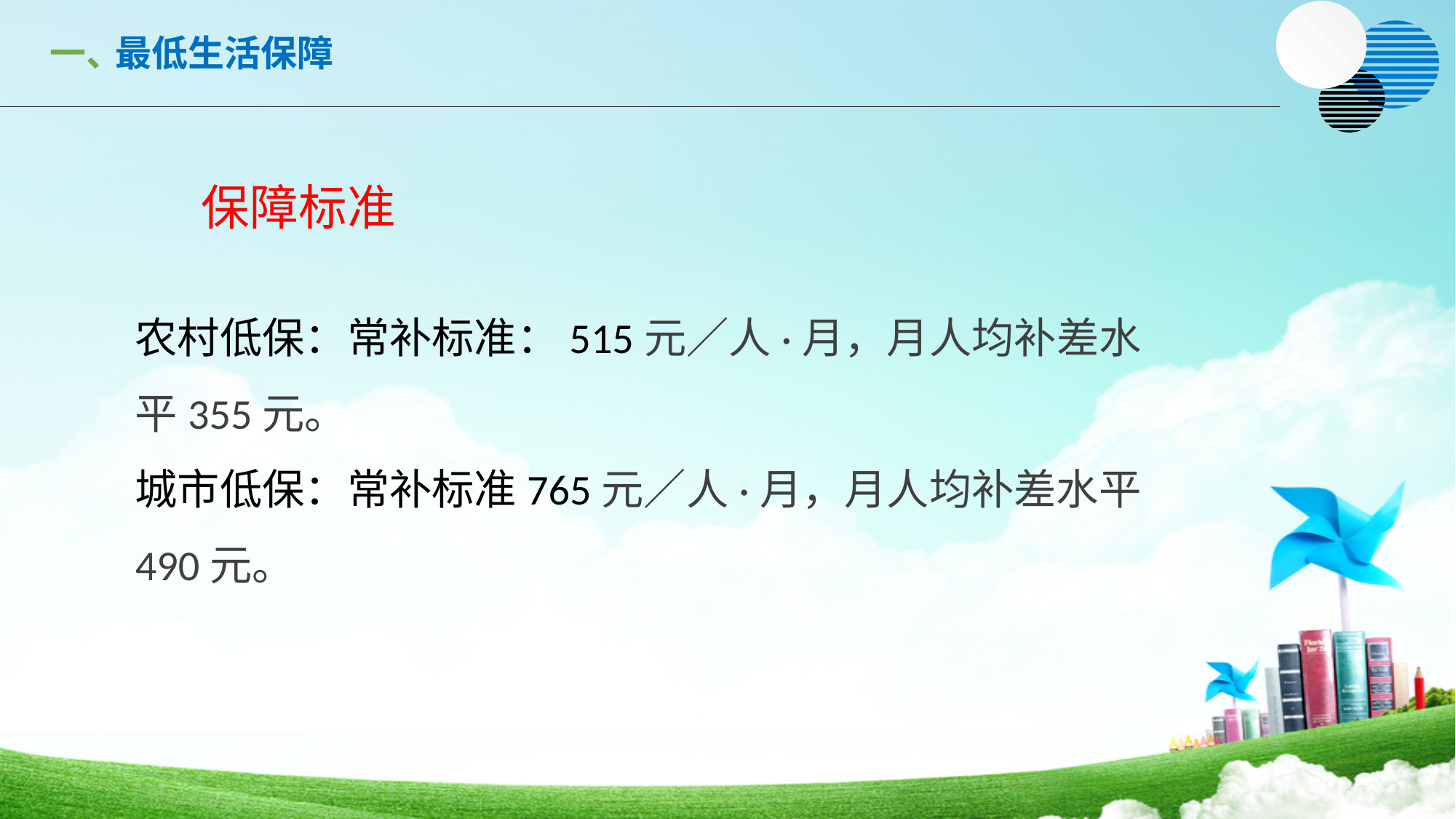

最低生活保障
一、
     保障标准

农村低保：常补标准：515元∕人·月，月人均补差水平355元。
城市低保：常补标准765元∕人·月，月人均补差水平490元。